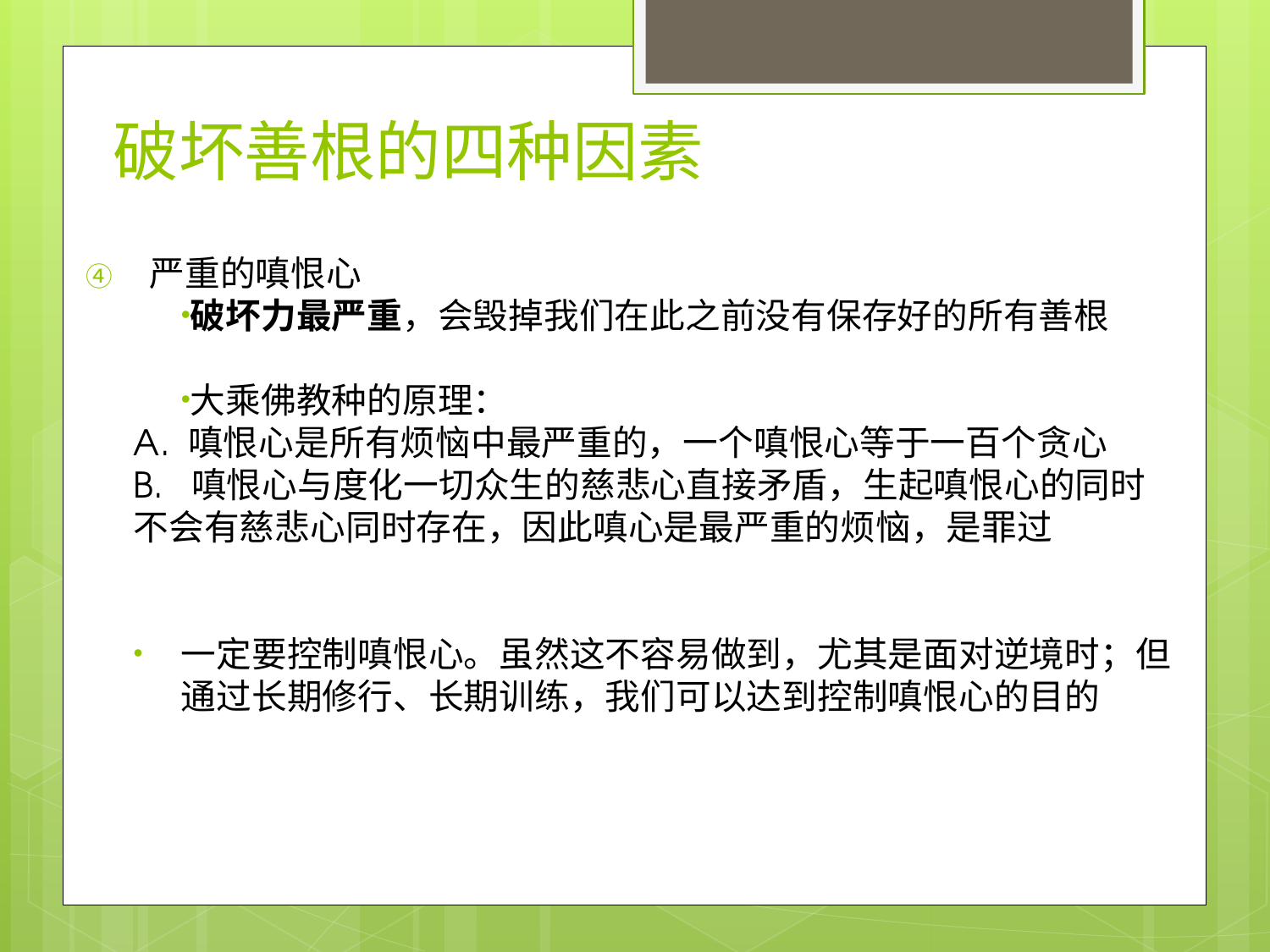

# 破坏善根的四种因素

严重的嗔恨心
破坏力最严重，会毁掉我们在此之前没有保存好的所有善根

大乘佛教种的原理：
A. 嗔恨心是所有烦恼中最严重的，一个嗔恨心等于一百个贪心
B.  嗔恨心与度化一切众生的慈悲心直接矛盾，生起嗔恨心的同时不会有慈悲心同时存在，因此嗔心是最严重的烦恼，是罪过

一定要控制嗔恨心。虽然这不容易做到，尤其是面对逆境时；但通过长期修行、长期训练，我们可以达到控制嗔恨心的目的